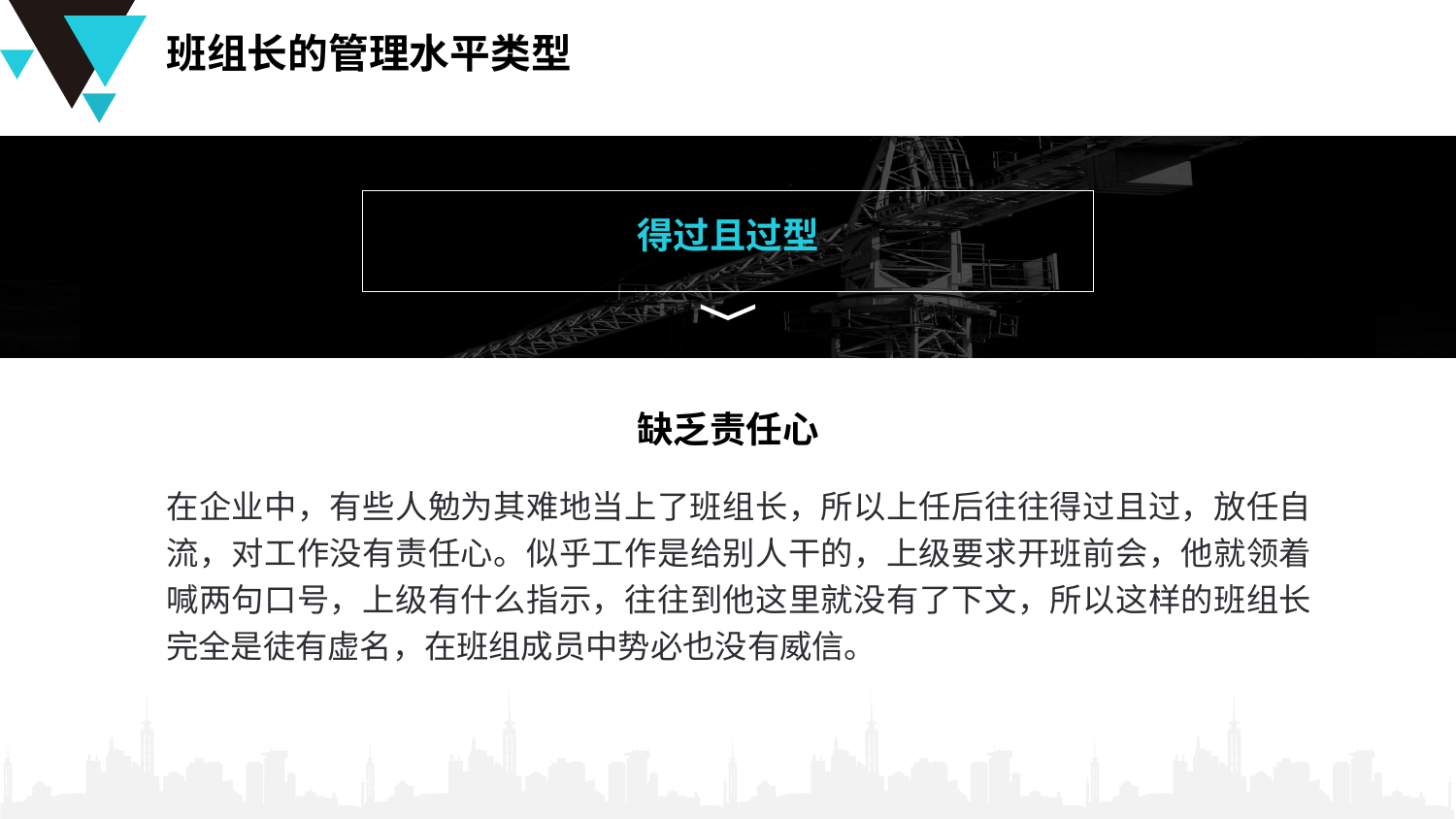

班组长的管理水平类型

得过且过型
缺乏责任心
在企业中，有些人勉为其难地当上了班组长，所以上任后往往得过且过，放任自流，对工作没有责任心。似乎工作是给别人干的，上级要求开班前会，他就领着喊两句口号，上级有什么指示，往往到他这里就没有了下文，所以这样的班组长完全是徒有虚名，在班组成员中势必也没有威信。